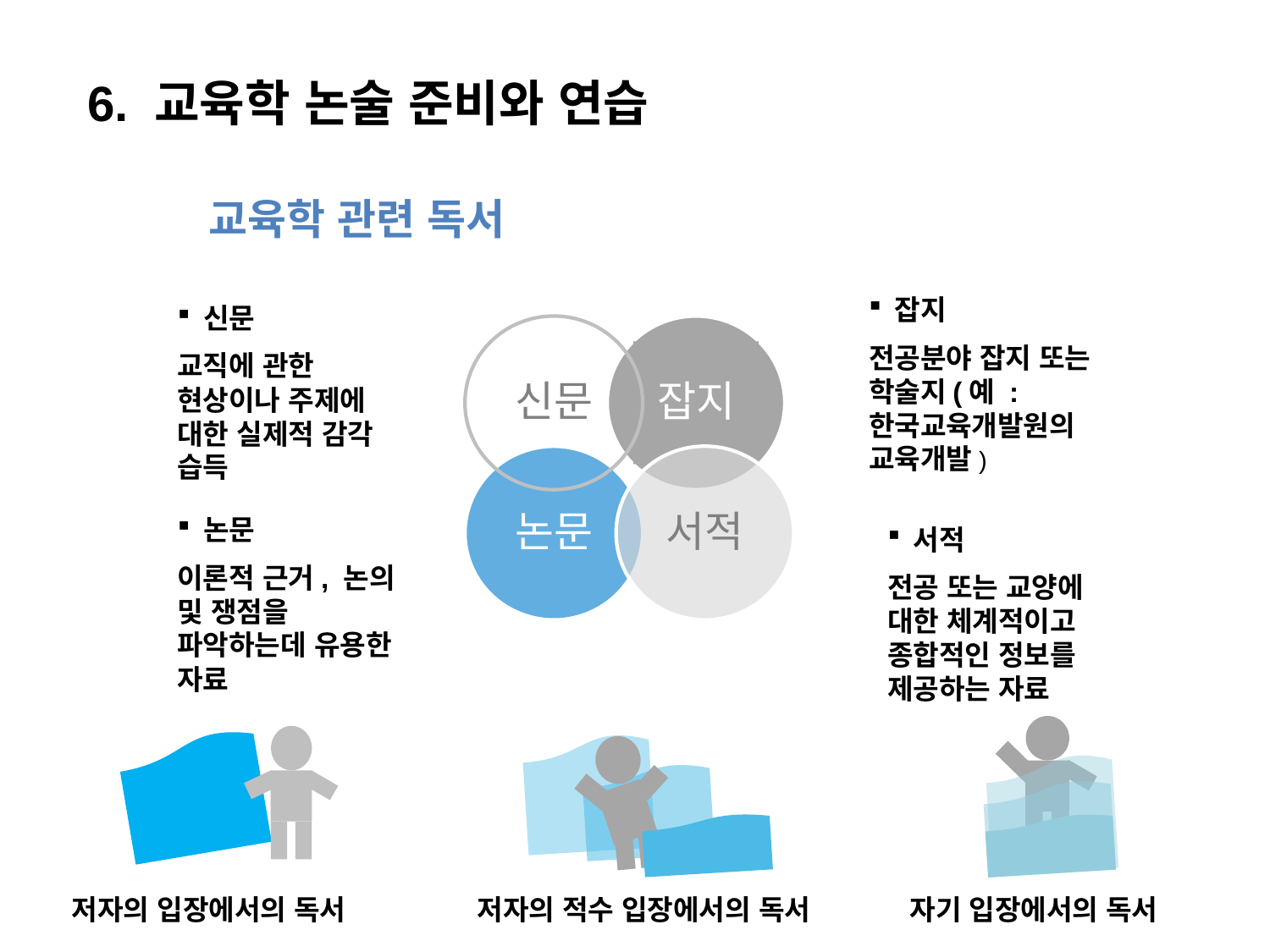

6. 교육학 논술 준비와 연습
교육학 관련 독서
 잡지
전공분야 잡지 또는 학술지(예 : 한국교육개발원의 교육개발)
 신문
교직에 관한 현상이나 주제에 대한 실제적 감각 습득

잡지

신문

서적

논문
 논문
이론적 근거, 논의 및 쟁점을 파악하는데 유용한 자료
 서적
전공 또는 교양에 대한 체계적이고 종합적인 정보를 제공하는 자료

저자의 입장에서의 독서
저자의 적수 입장에서의 독서
자기 입장에서의 독서